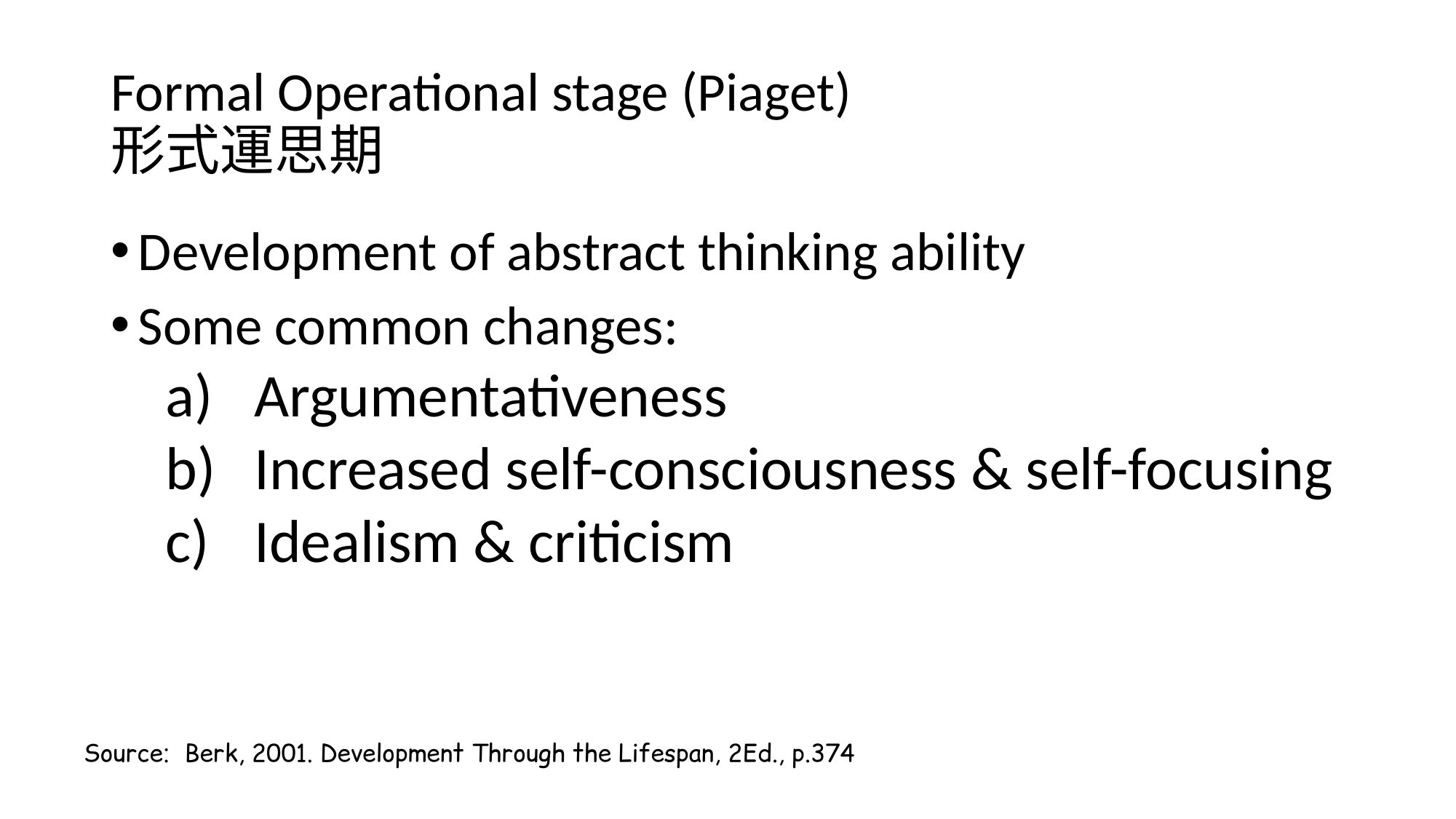

# Formal Operational stage (Piaget) 形式運思期
Development of abstract thinking ability
Some common changes:
Argumentativeness
Increased self-consciousness & self-focusing
Idealism & criticism
Source:  Berk, 2001. Development Through the Lifespan, 2Ed., p.374